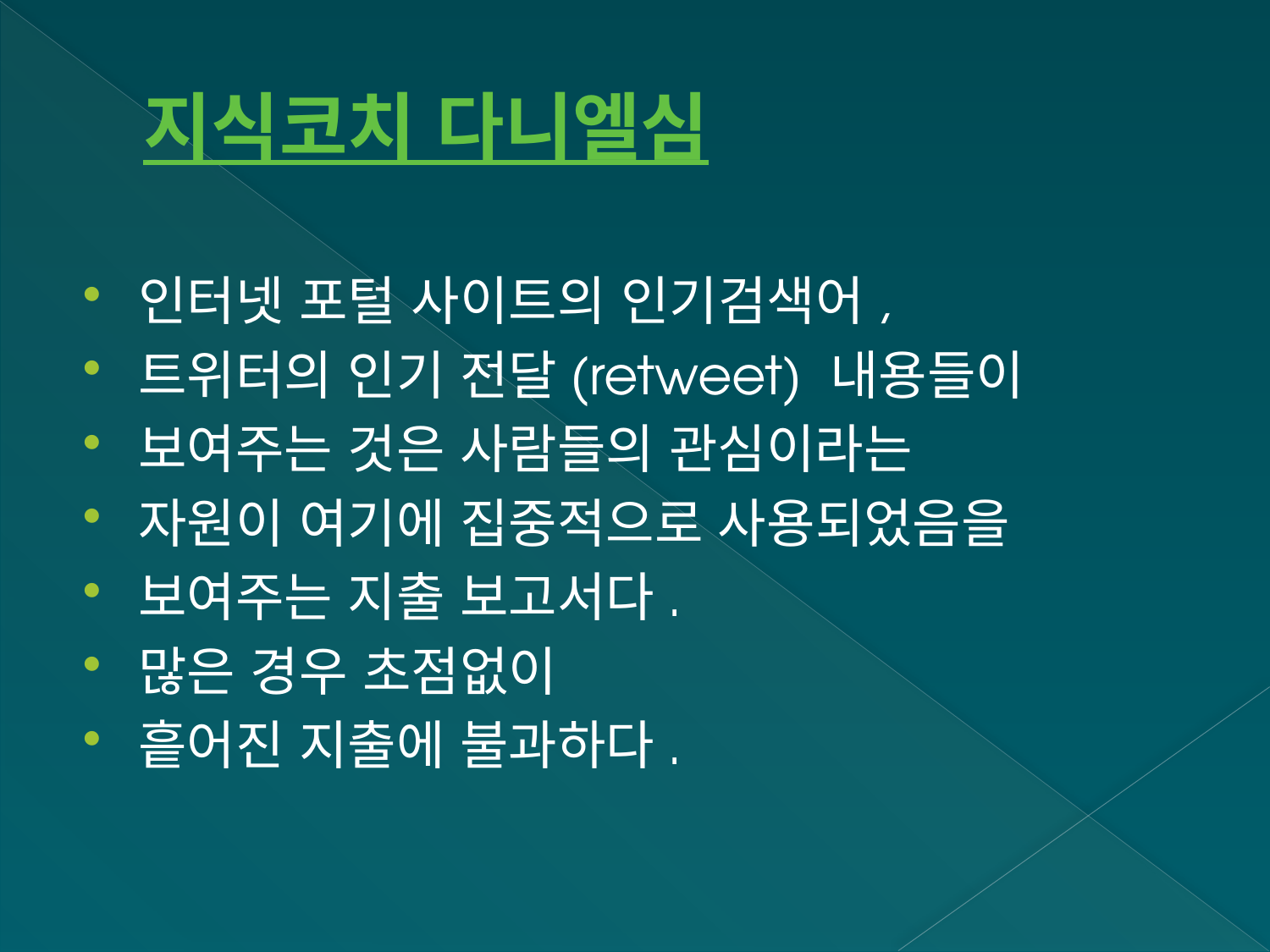

# 지식코치 다니엘심
인터넷 포털 사이트의 인기검색어,
트위터의 인기 전달(retweet) 내용들이
보여주는 것은 사람들의 관심이라는
자원이 여기에 집중적으로 사용되었음을
보여주는 지출 보고서다.
많은 경우 초점없이
흩어진 지출에 불과하다.